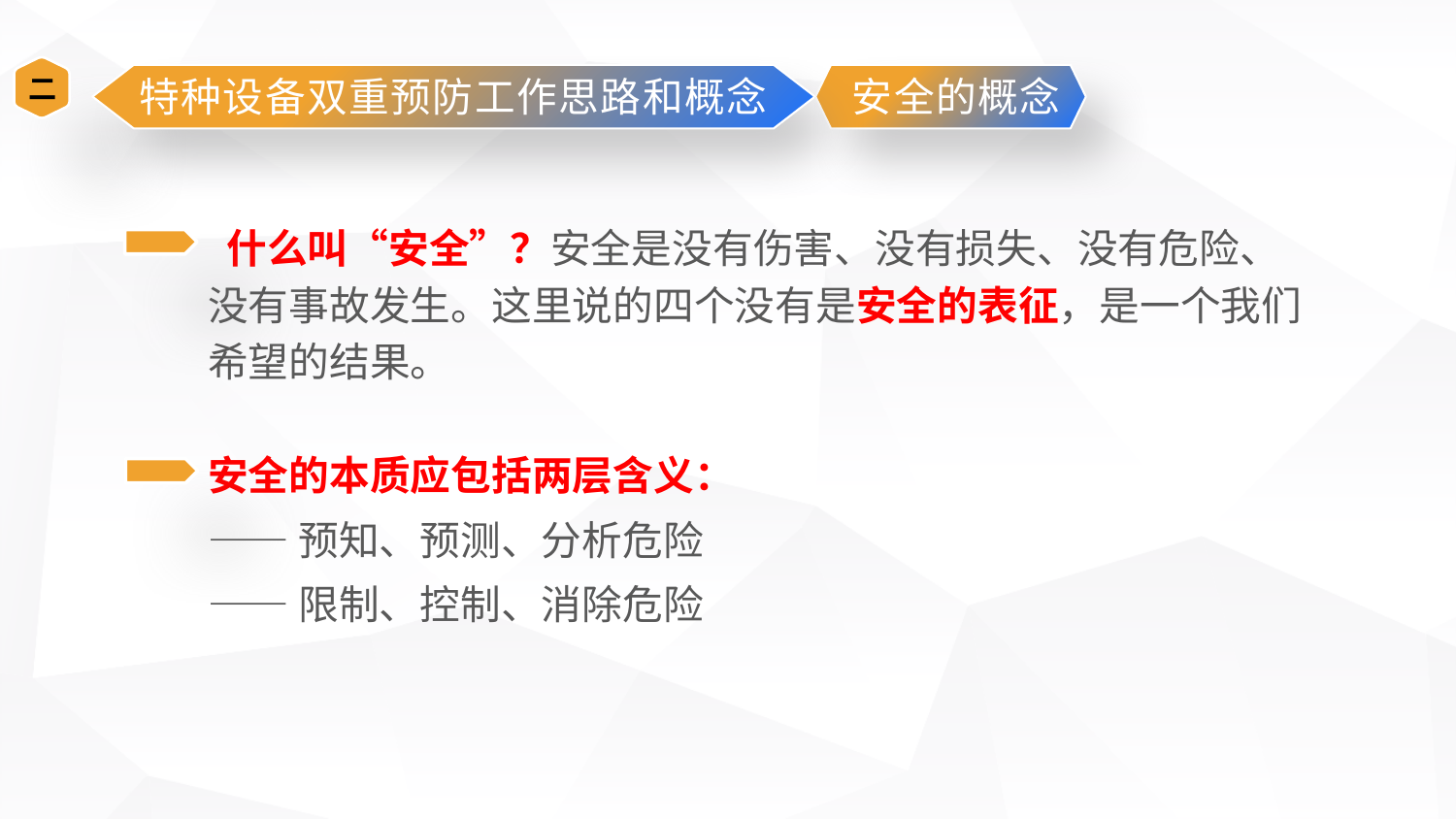

二

特种设备双重预防工作思路和概念

安全的概念

 什么叫“安全”？安全是没有伤害、没有损失、没有危险、没有事故发生。这里说的四个没有是安全的表征，是一个我们希望的结果。

安全的本质应包括两层含义：
——预知、预测、分析危险
——限制、控制、消除危险

23